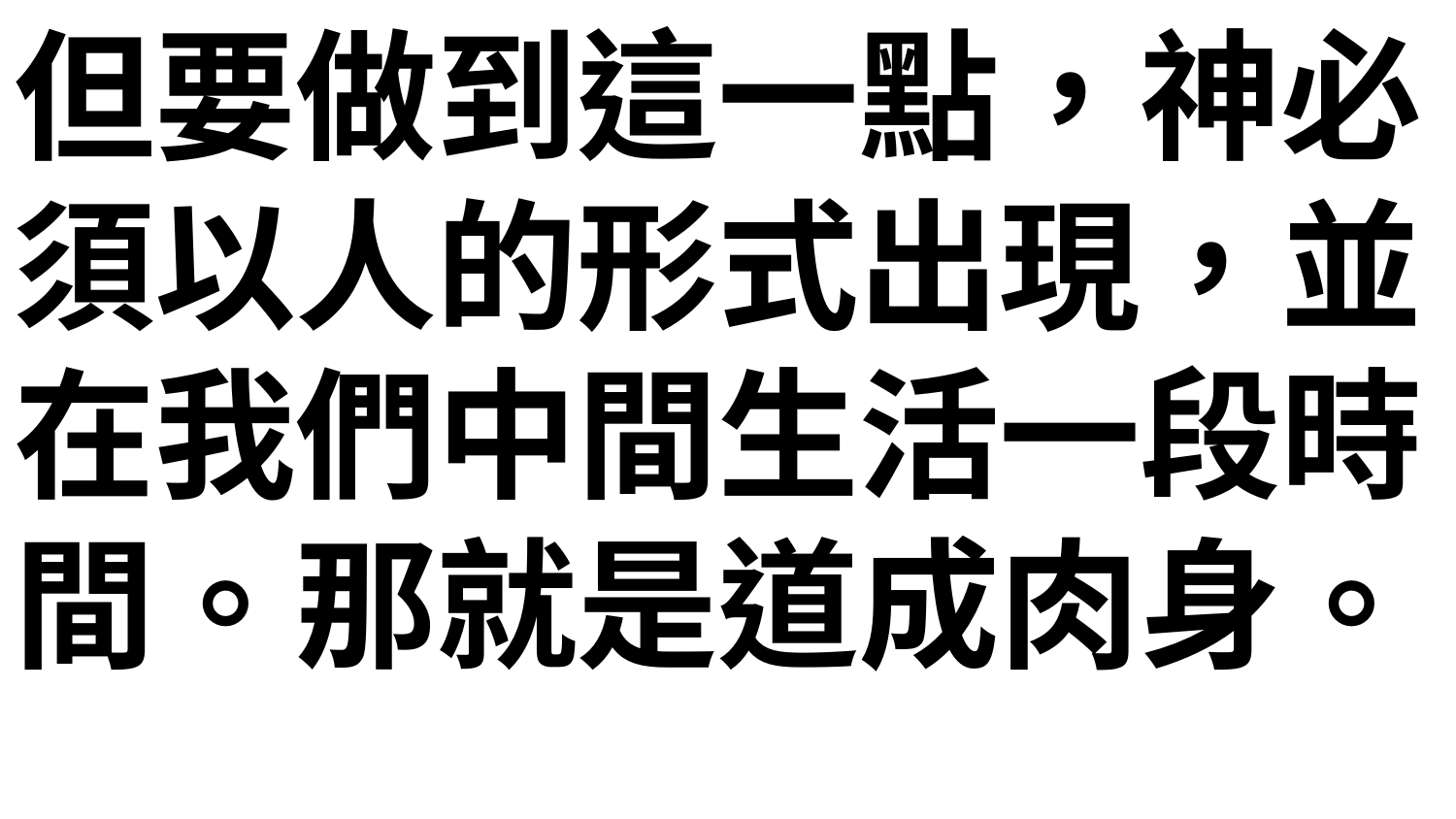

但要做到這一點，神必須以人的形式出現，並在我們中間生活一段時間。那就是道成肉身。